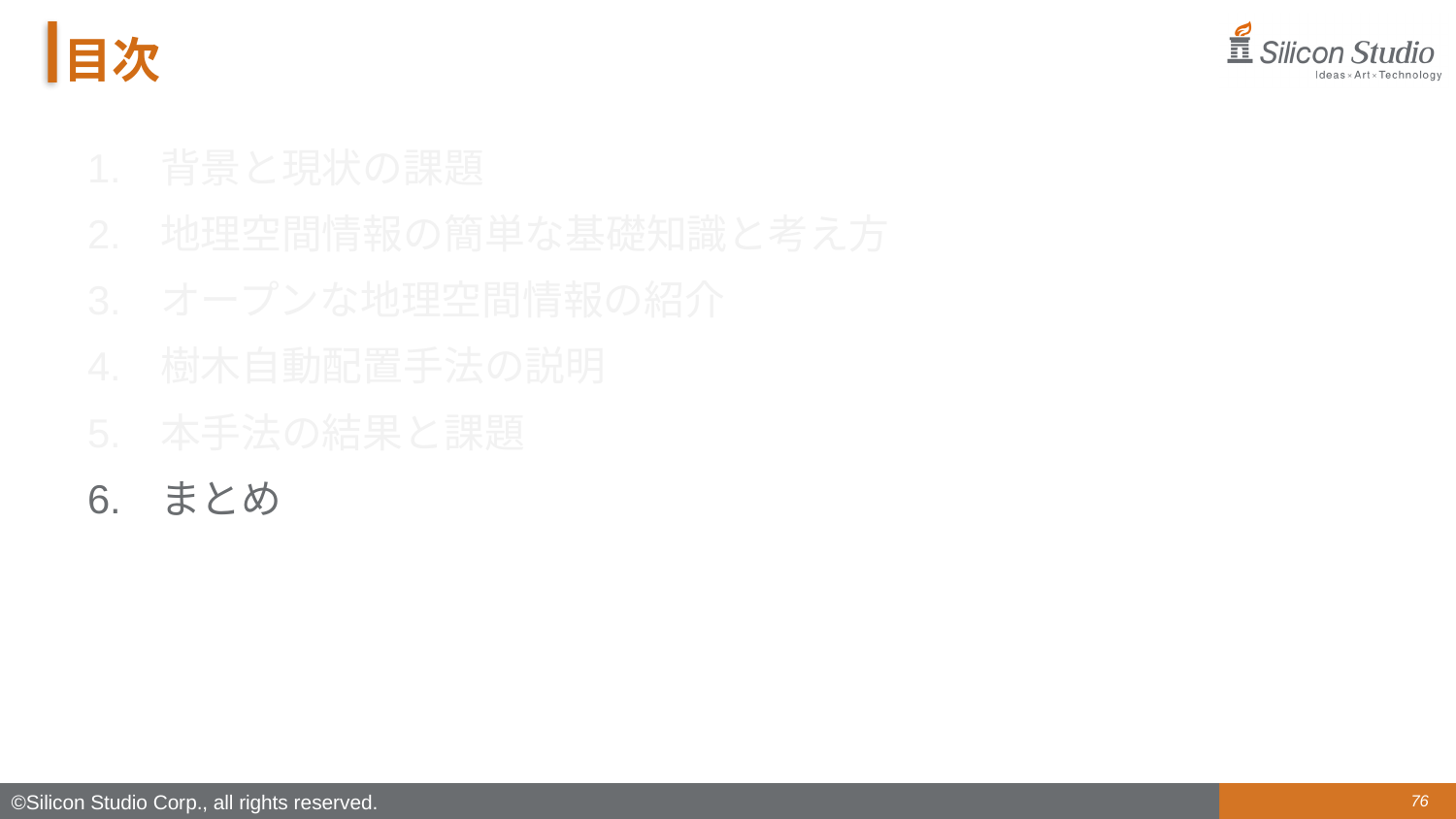

# 目次
背景と現状の課題
地理空間情報の簡単な基礎知識と考え方
オープンな地理空間情報の紹介
樹木自動配置手法の説明
本手法の結果と課題
まとめ